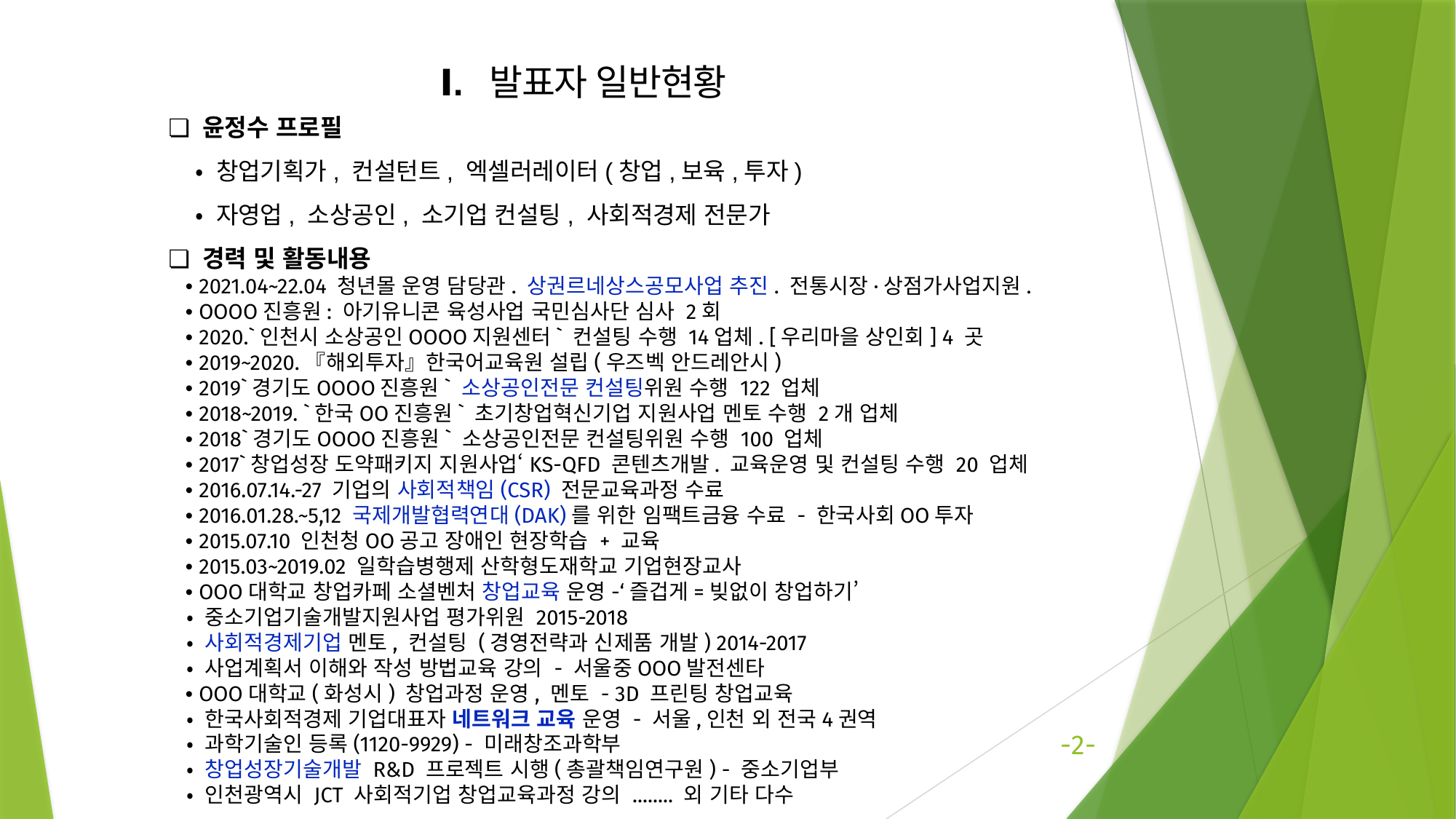

Ⅰ.  발표자 일반현황
❏ 윤정수 프로필
    • 창업기획가, 컨설턴트, 엑셀러레이터(창업,보육,투자)
    • 자영업, 소상공인, 소기업 컨설팅, 사회적경제 전문가
❏ 경력 및 활동내용
   • 2021.04~22.04 청년몰 운영 담당관. 상권르네상스공모사업 추진. 전통시장·상점가사업지원.
   • OOOO진흥원: 아기유니콘 육성사업 국민심사단 심사 2회
   • 2020.`인천시 소상공인OOOO지원센터` 컨설팅 수행 14업체. [우리마을 상인회] 4 곳
   • 2019~2020.『해외투자』한국어교육원 설립(우즈벡 안드레안시)
   • 2019`경기도OOOO진흥원` 소상공인전문 컨설팅위원 수행 122 업체
   • 2018~2019. `한국OO진흥원` 초기창업혁신기업 지원사업 멘토 수행 2개 업체
   • 2018`경기도OOOO진흥원` 소상공인전문 컨설팅위원 수행 100 업체
   • 2017`창업성장 도약패키지 지원사업‘KS-QFD 콘텐츠개발. 교육운영 및 컨설팅 수행 20 업체
   • 2016.07.14.-27 기업의 사회적책임(CSR) 전문교육과정 수료
   • 2016.01.28.~5,12 국제개발협력연대(DAK)를 위한 임팩트금융 수료 - 한국사회OO투자
   • 2015.07.10 인천청OO공고 장애인 현장학습 + 교육
   • 2015.03~2019.02 일학습병행제 산학형도재학교 기업현장교사
   • OOO대학교 창업카페 소셜벤처 창업교육 운영-‘즐겁게=빚없이 창업하기’
   • 중소기업기술개발지원사업 평가위원 2015-2018
   • 사회적경제기업 멘토, 컨설팅 (경영전략과 신제품 개발) 2014-2017
   • 사업계획서 이해와 작성 방법교육 강의 - 서울중OOO발전센타
   • OOO대학교(화성시) 창업과정 운영, 멘토 - 3D 프린팅 창업교육
   • 한국사회적경제 기업대표자 네트워크 교육 운영 - 서울,인천 외 전국4권역
   • 과학기술인 등록(1120-9929) - 미래창조과학부
   • 창업성장기술개발 R&D 프로젝트 시행(총괄책임연구원) - 중소기업부
   • 인천광역시 JCT 사회적기업 창업교육과정 강의 ........ 외 기타 다수
2